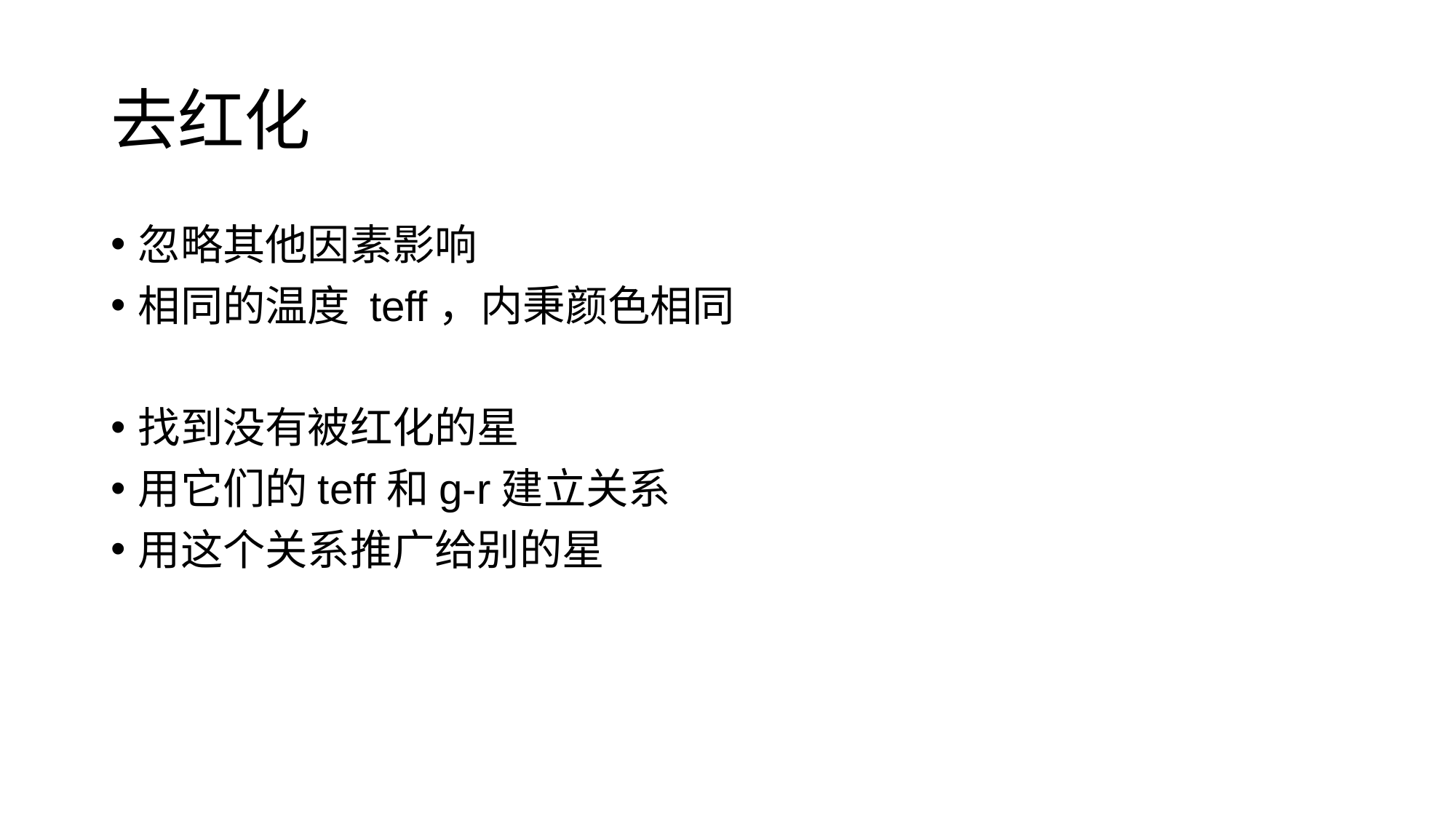

# 去红化
忽略其他因素影响
相同的温度 teff，内秉颜色相同

找到没有被红化的星
用它们的teff和g-r建立关系
用这个关系推广给别的星